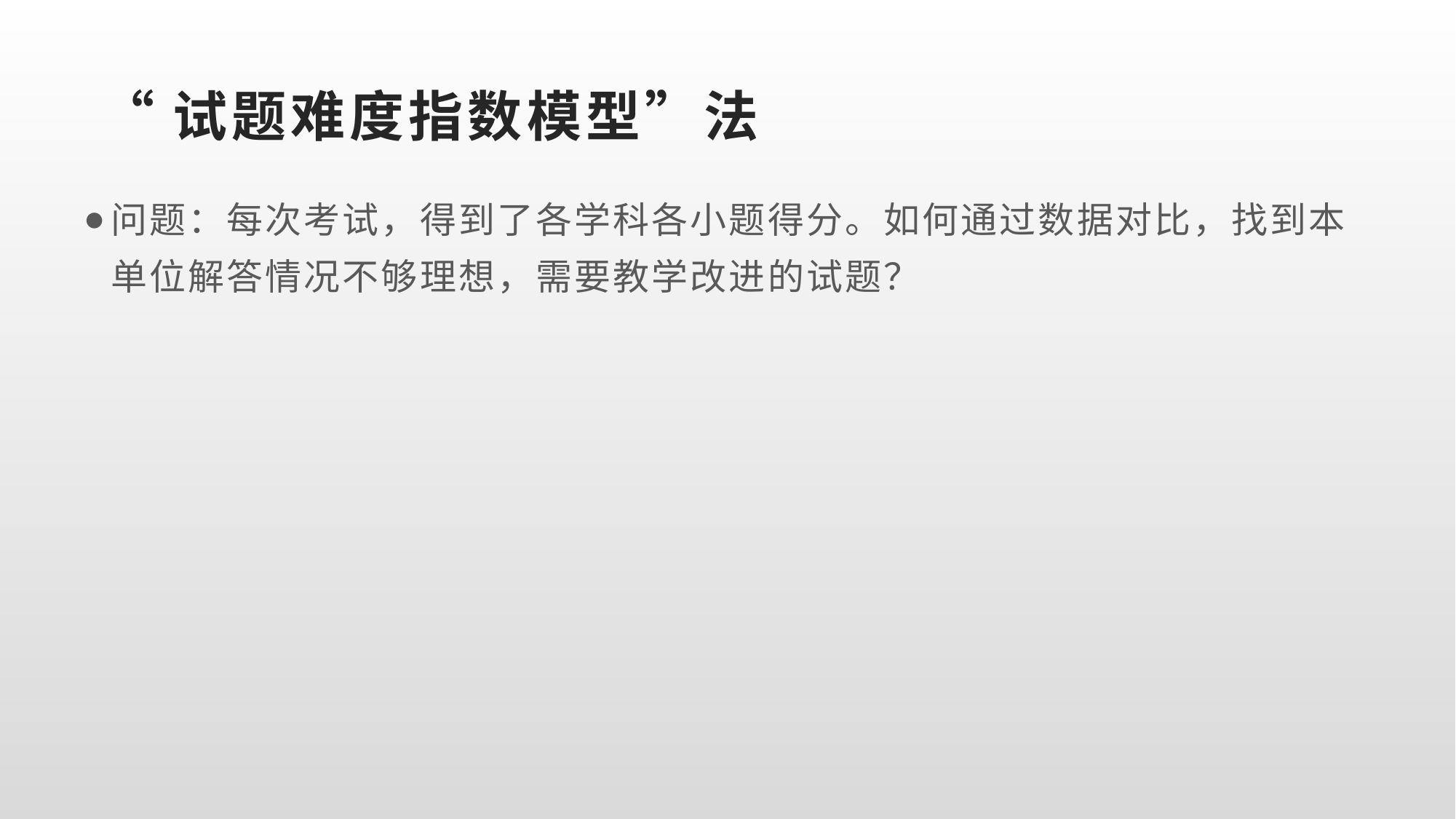

# “试题难度指数模型”法
问题：每次考试，得到了各学科各小题得分。如何通过数据对比，找到本单位解答情况不够理想，需要教学改进的试题？

2